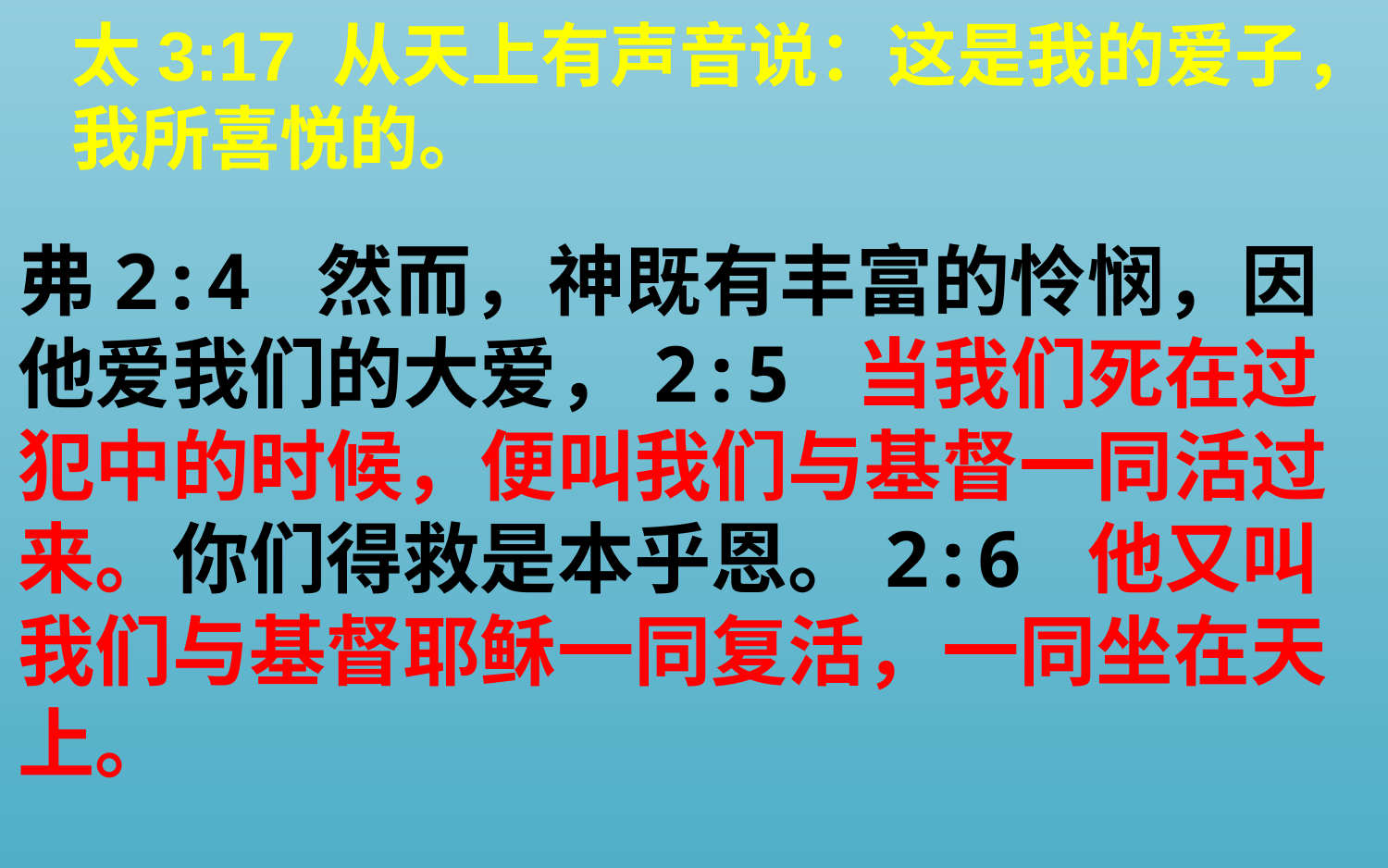

太3:17 从天上有声音说：这是我的爱子，我所喜悦的。
弗2:4 然而，神既有丰富的怜悯，因他爱我们的大爱，2:5 当我们死在过犯中的时候，便叫我们与基督一同活过来。你们得救是本乎恩。2:6 他又叫我们与基督耶稣一同复活，一同坐在天上。